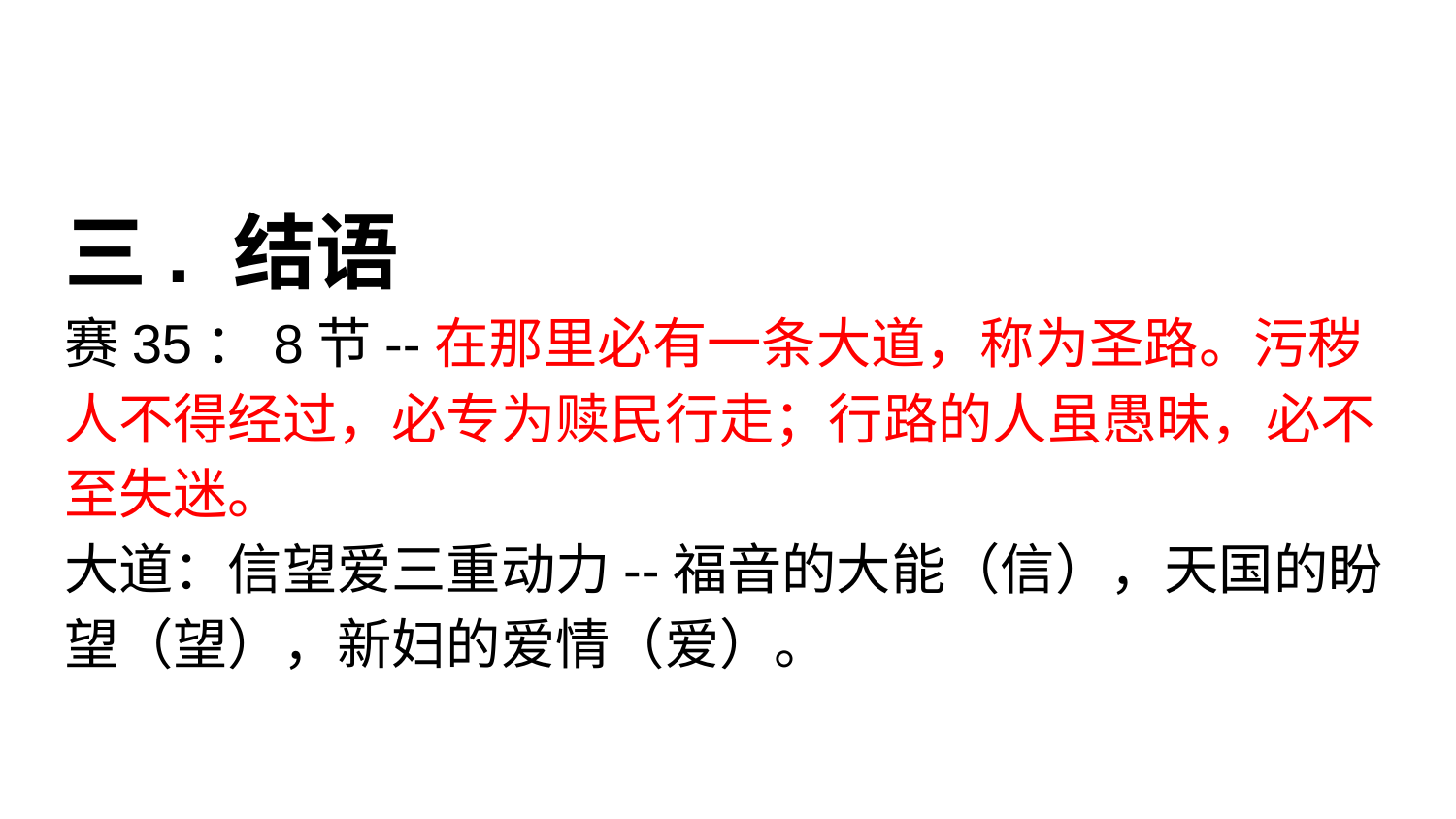

#

三. 结语
赛35：8节--在那里必有一条大道，称为圣路。污秽人不得经过，必专为赎民行走；行路的人虽愚昧，必不至失迷。
大道：信望爱三重动力--福音的大能（信），天国的盼望（望），新妇的爱情（爱）。